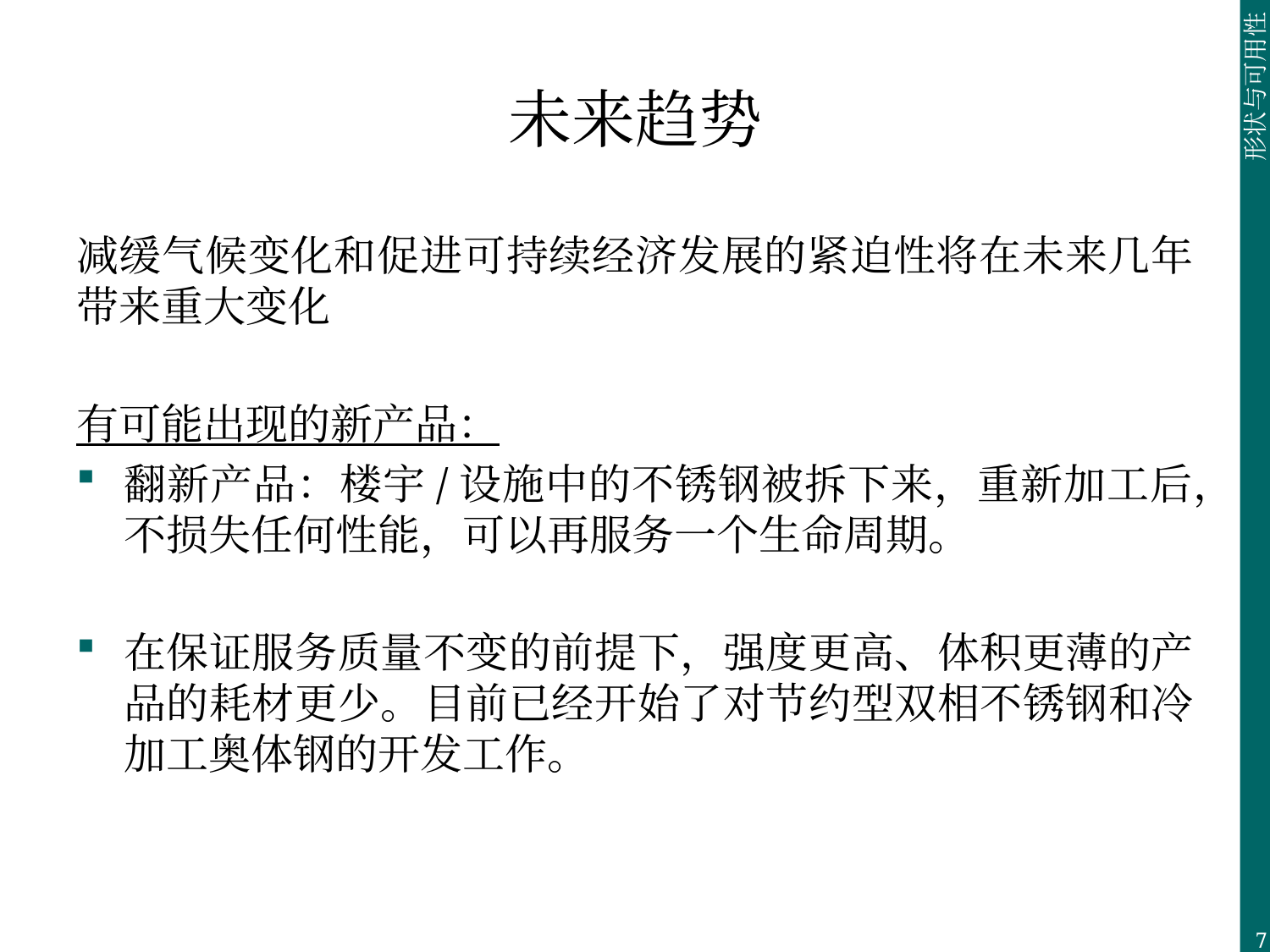

# 未来趋势
减缓气候变化和促进可持续经济发展的紧迫性将在未来几年带来重大变化

有可能出现的新产品：
翻新产品：楼宇/设施中的不锈钢被拆下来，重新加工后，不损失任何性能，可以再服务一个生命周期。

在保证服务质量不变的前提下，强度更高、体积更薄的产品的耗材更少。目前已经开始了对节约型双相不锈钢和冷加工奥体钢的开发工作。
7